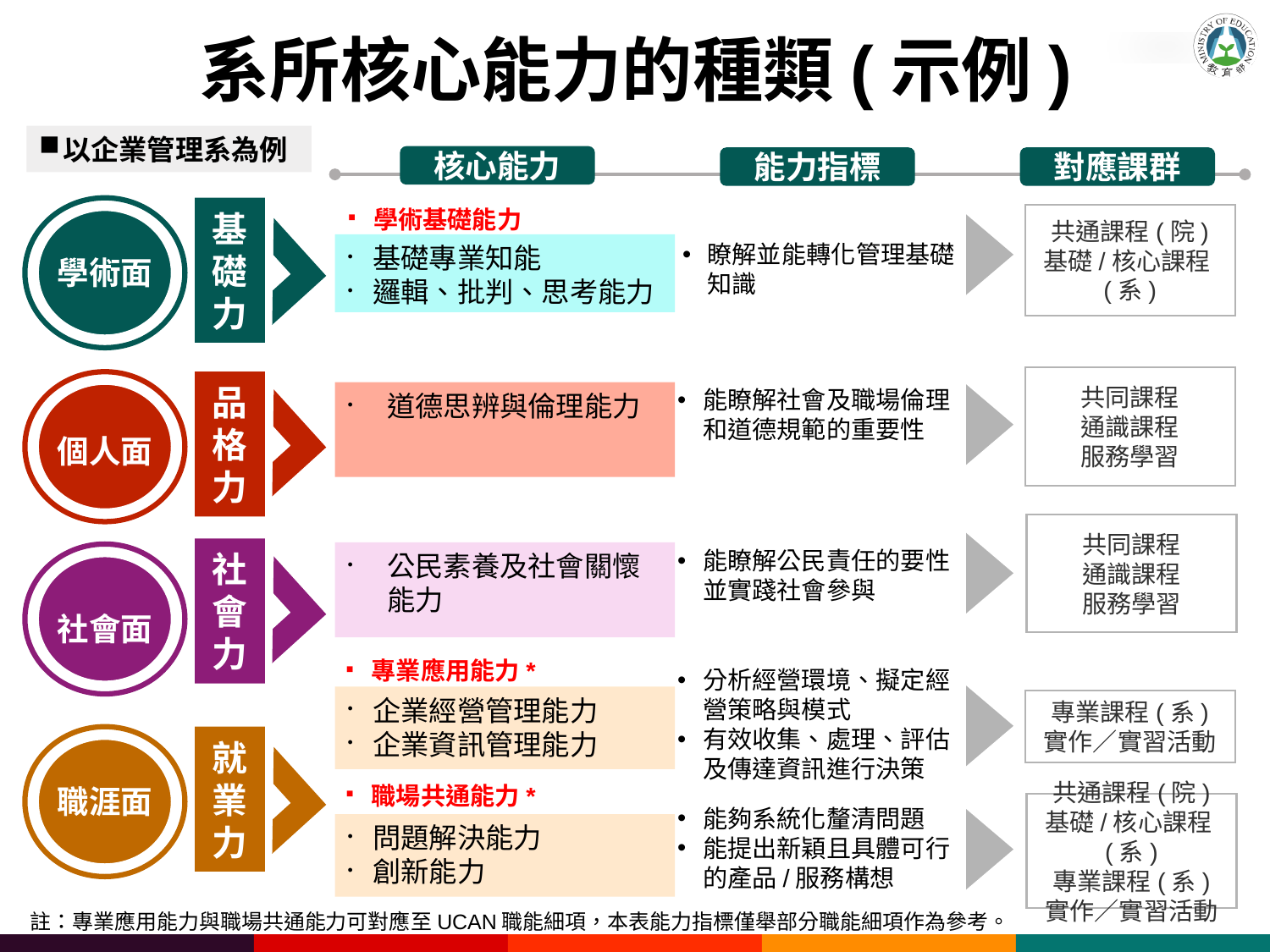

系所核心能力的種類(示例)
以企業管理系為例
核心能力
能力指標
對應課群
學術基礎能力

學術面
基礎力
共通課程(院)
基礎/核心課程(系)

瞭解並能轉化管理基礎知識

基礎專業知能
邏輯、批判、思考能力
共同課程
通識課程
服務學習
品格力

個人面
能瞭解社會及職場倫理和道德規範的重要性
道德思辨與倫理能力

共同課程
通識課程
服務學習
社會力
能瞭解公民責任的要性並實踐社會參與
公民素養及社會關懷能力

社會面

專業應用能力*
分析經營環境、擬定經營策略與模式
有效收集、處理、評估及傳達資訊進行決策
企業經營管理能力
企業資訊管理能力

專業課程(系)
實作／實習活動

職涯面
就業力

職場共通能力*
共通課程(院)
基礎/核心課程(系)
專業課程(系)
實作／實習活動
能夠系統化釐清問題
能提出新穎且具體可行的產品/服務構想
問題解決能力
創新能力

註：專業應用能力與職場共通能力可對應至UCAN職能細項，本表能力指標僅舉部分職能細項作為參考。